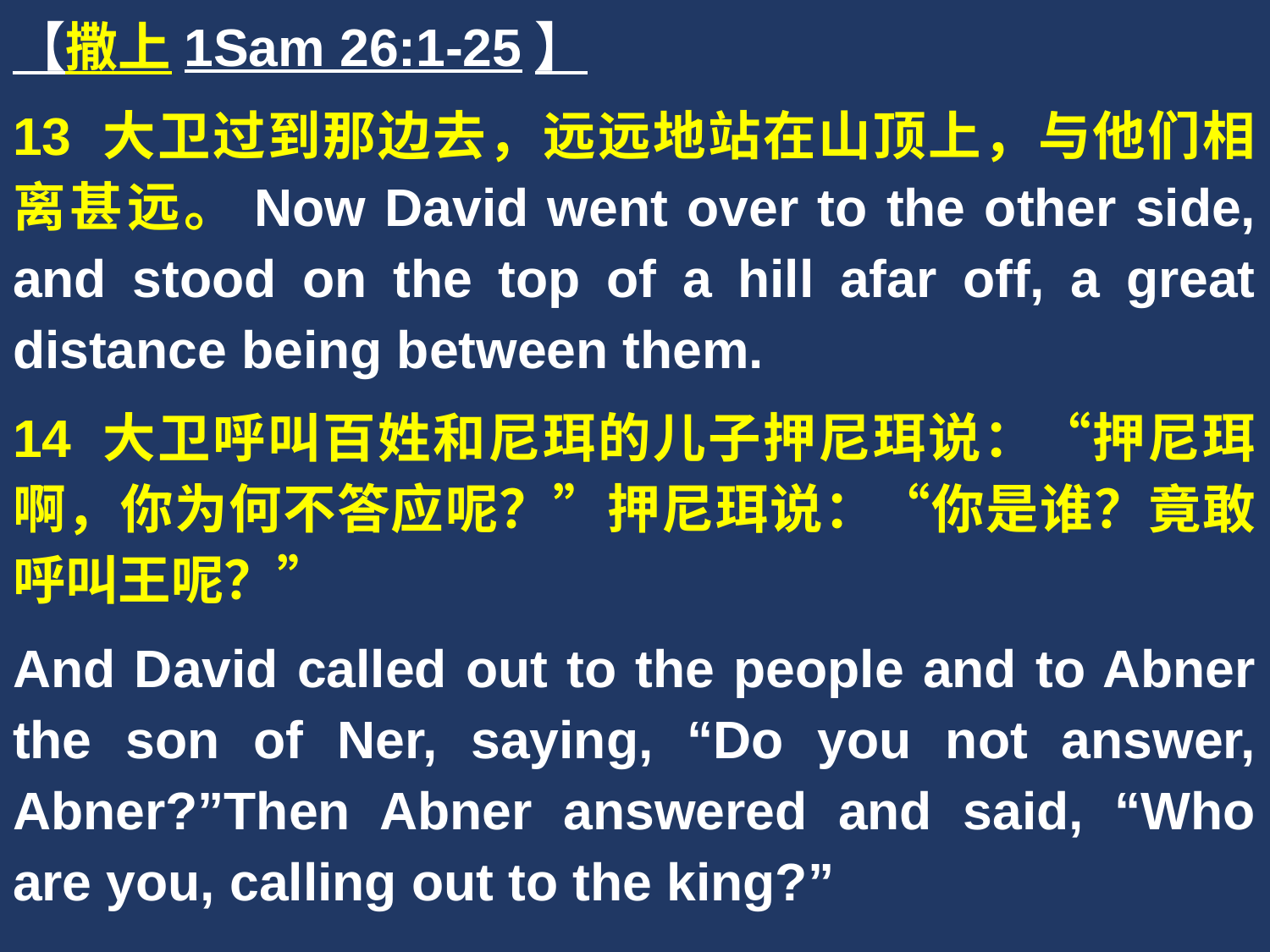

【撒上1Sam 26:1-25】
13 大卫过到那边去，远远地站在山顶上，与他们相离甚远。Now David went over to the other side, and stood on the top of a hill afar off, a great distance being between them.
14 大卫呼叫百姓和尼珥的儿子押尼珥说：“押尼珥啊，你为何不答应呢？”押尼珥说：“你是谁？竟敢呼叫王呢？”
And David called out to the people and to Abner the son of Ner, saying, “Do you not answer, Abner?”Then Abner answered and said, “Who are you, calling out to the king?”